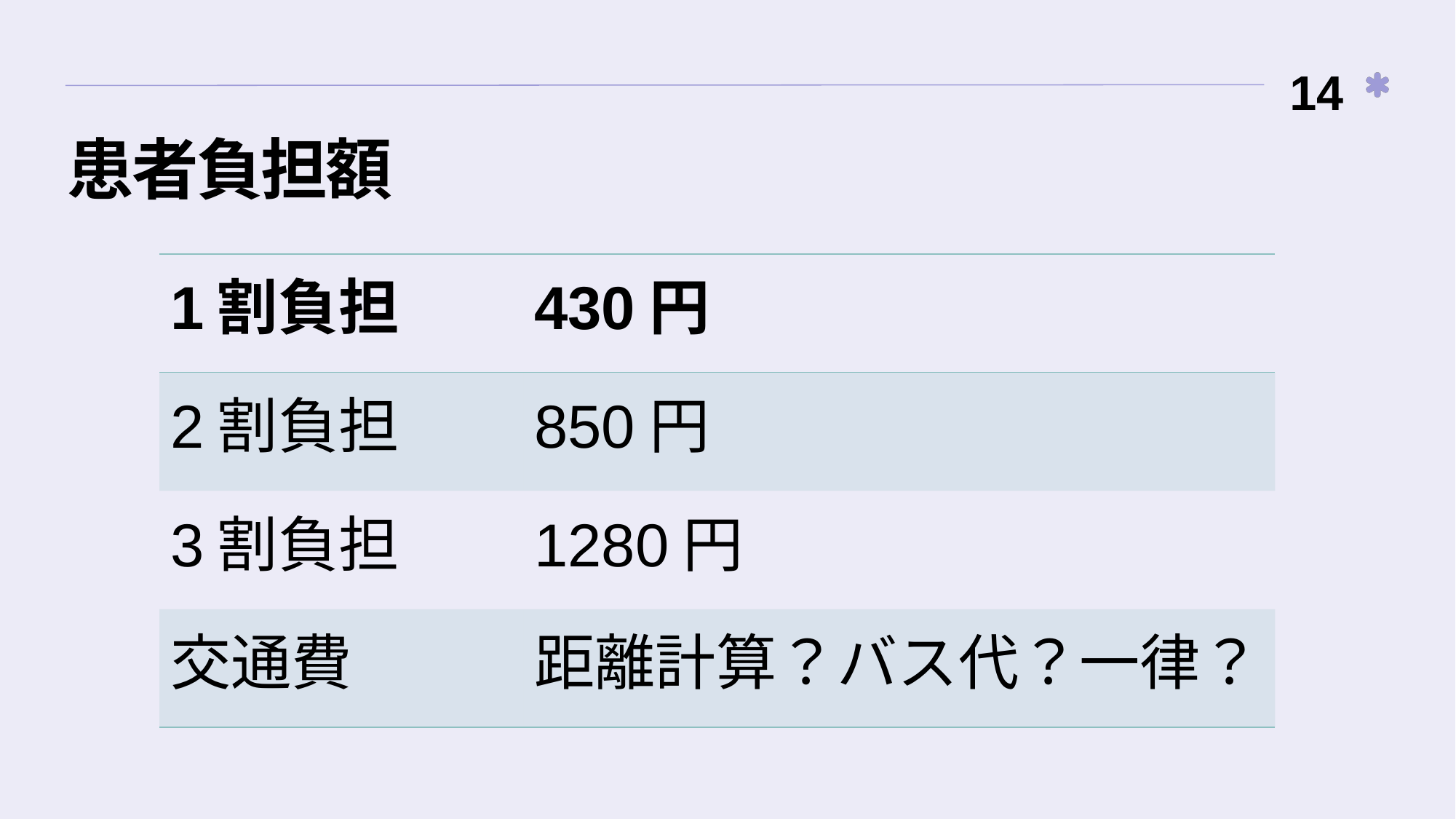

14
# 患者負担額
| 1割負担 | 430円 |
| --- | --- |
| 2割負担 | 850円 |
| 3割負担 | 1280円 |
| 交通費 | 距離計算？バス代？一律？ |